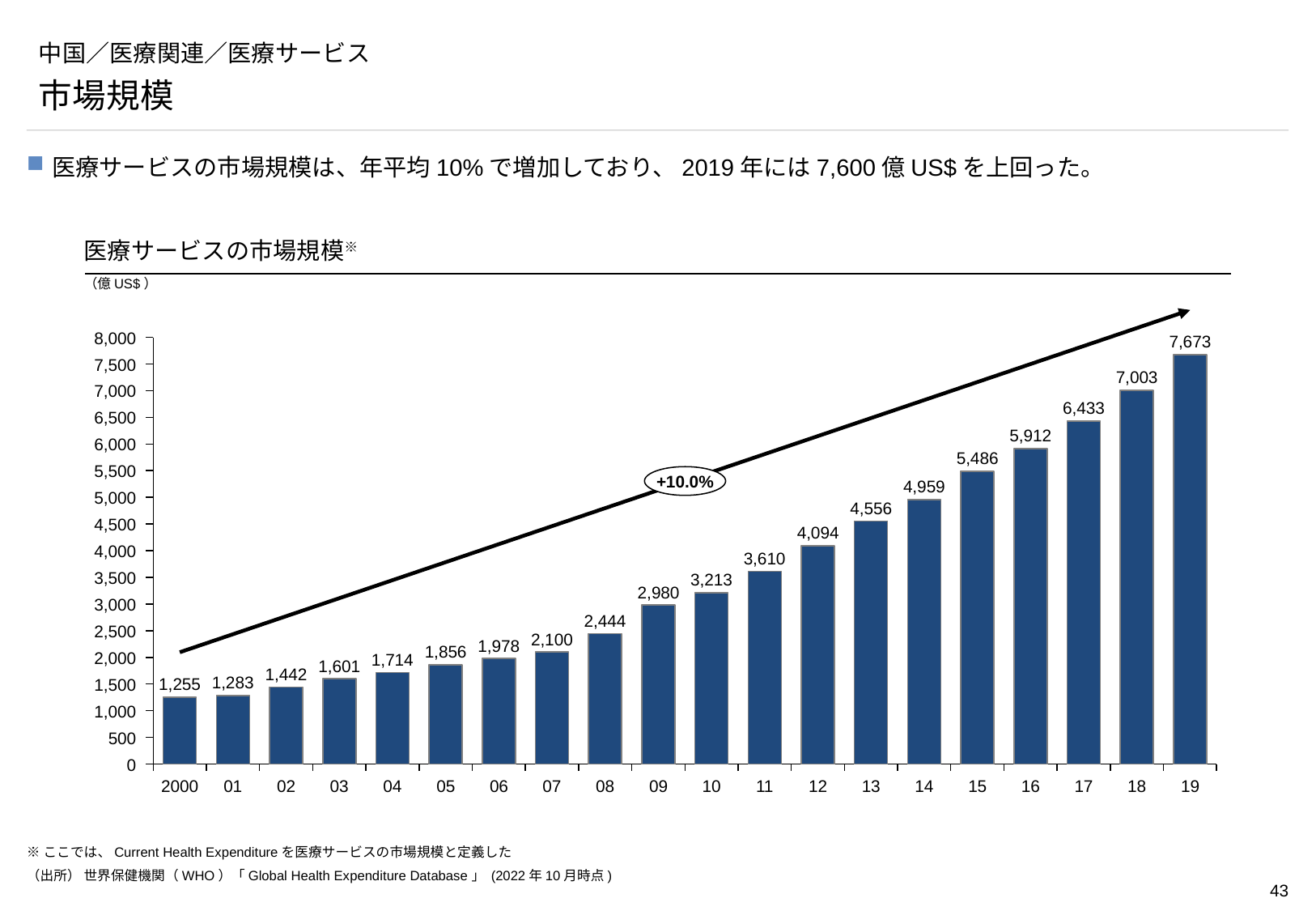

# 中国／医療関連／医療サービス
市場規模
医療サービスの市場規模は、年平均10%で増加しており、2019年には7,600億US$を上回った。
医療サービスの市場規模※
（億US$）

### Chart

| Category |  |
|---|---|
8,000
7,673
7,500
7,003
7,000
6,433
6,500
5,912
6,000
5,486
5,500
+10.0%
4,959
5,000
4,556
4,500
4,094
4,000
3,610
3,500
3,213
2,980
3,000
2,444
2,500
2,100
1,978
1,856
2,000
1,714
1,601
1,442
1,283
1,255
1,500
1,000
500
0
2000
01
02
03
04
05
06
07
08
09
10
11
12
13
14
15
16
17
18
19
※ここでは、Current Health Expenditureを医療サービスの市場規模と定義した
（出所） 世界保健機関（WHO）「Global Health Expenditure Database」 (2022年10月時点)